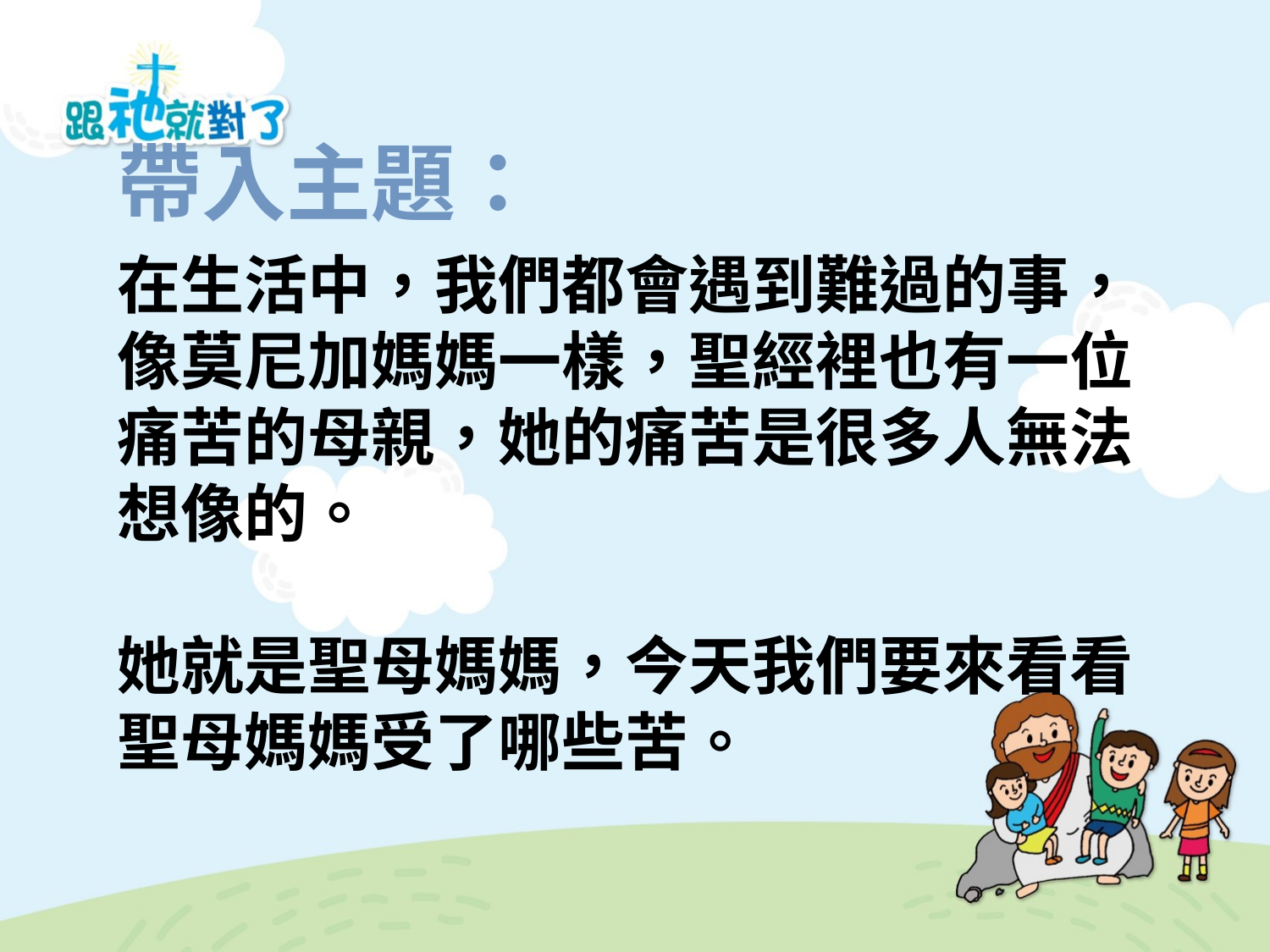

帶入主題：
在生活中，我們都會遇到難過的事，像莫尼加媽媽一樣，聖經裡也有一位痛苦的母親，她的痛苦是很多人無法想像的。

她就是聖母媽媽，今天我們要來看看聖母媽媽受了哪些苦。